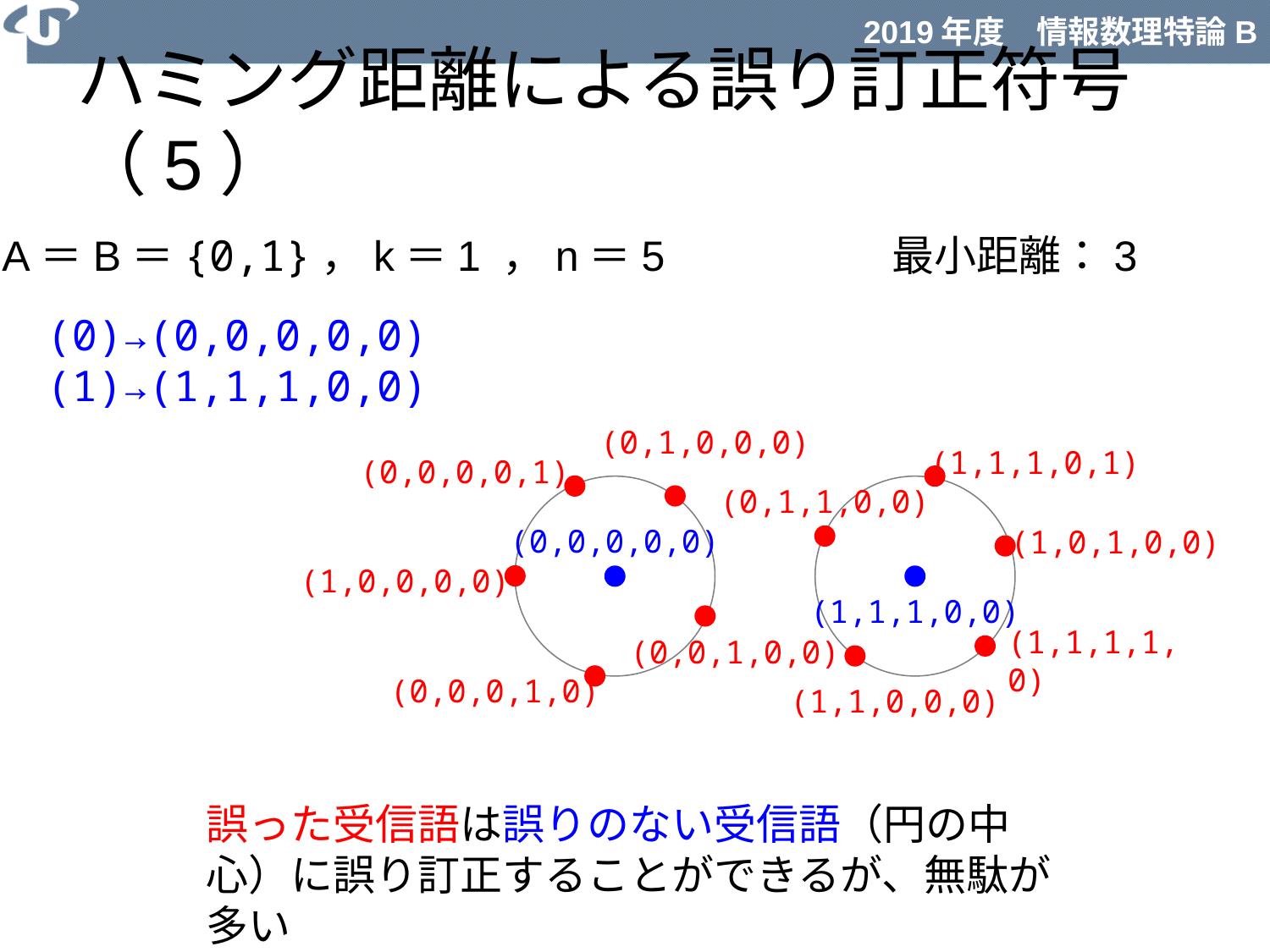

# ハミング距離による誤り訂正符号（5）
A＝B＝{0,1}，k＝1 ，n＝5
最小距離：3
(0)→(0,0,0,0,0)
(1)→(1,1,1,0,0)
(0,1,0,0,0)
(1,1,1,0,1)
(0,0,0,0,1)

(0,1,1,0,0)

(0,0,0,0,0)
(1,0,1,0,0)

(1,0,0,0,0)

(1,1,1,0,0)

(1,1,1,1,0)
(0,0,1,0,0)

(0,0,0,1,0)

(1,1,0,0,0)
誤った受信語は誤りのない受信語（円の中心）に誤り訂正することができるが、無駄が多い